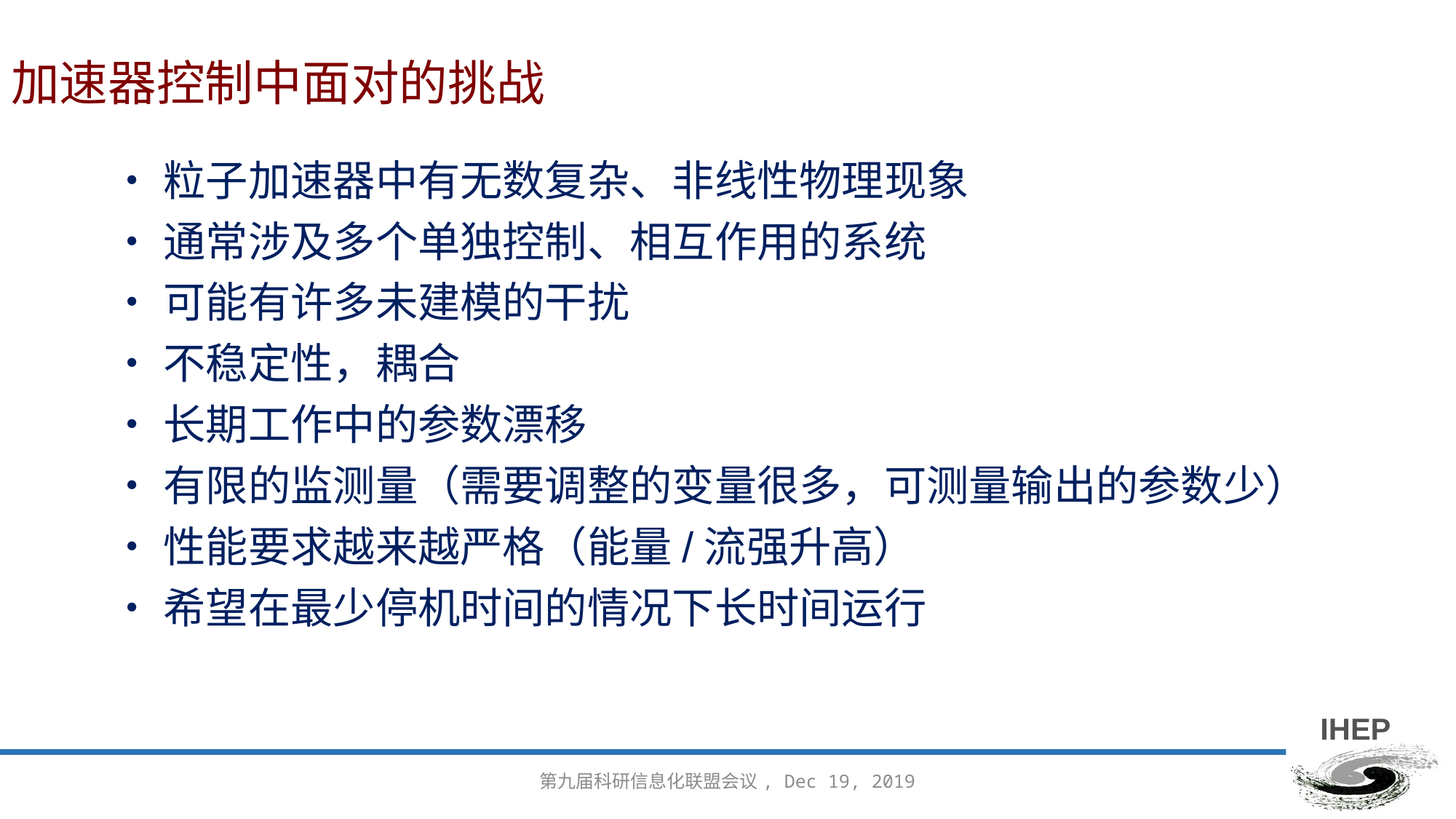

# 加速器控制中面对的挑战
•粒子加速器中有无数复杂、非线性物理现象
•通常涉及多个单独控制、相互作用的系统
•可能有许多未建模的干扰
•不稳定性，耦合
•长期工作中的参数漂移
•有限的监测量（需要调整的变量很多，可测量输出的参数少）
•性能要求越来越严格（能量/流强升高）
•希望在最少停机时间的情况下长时间运行

第九届科研信息化联盟会议, Dec 19, 2019